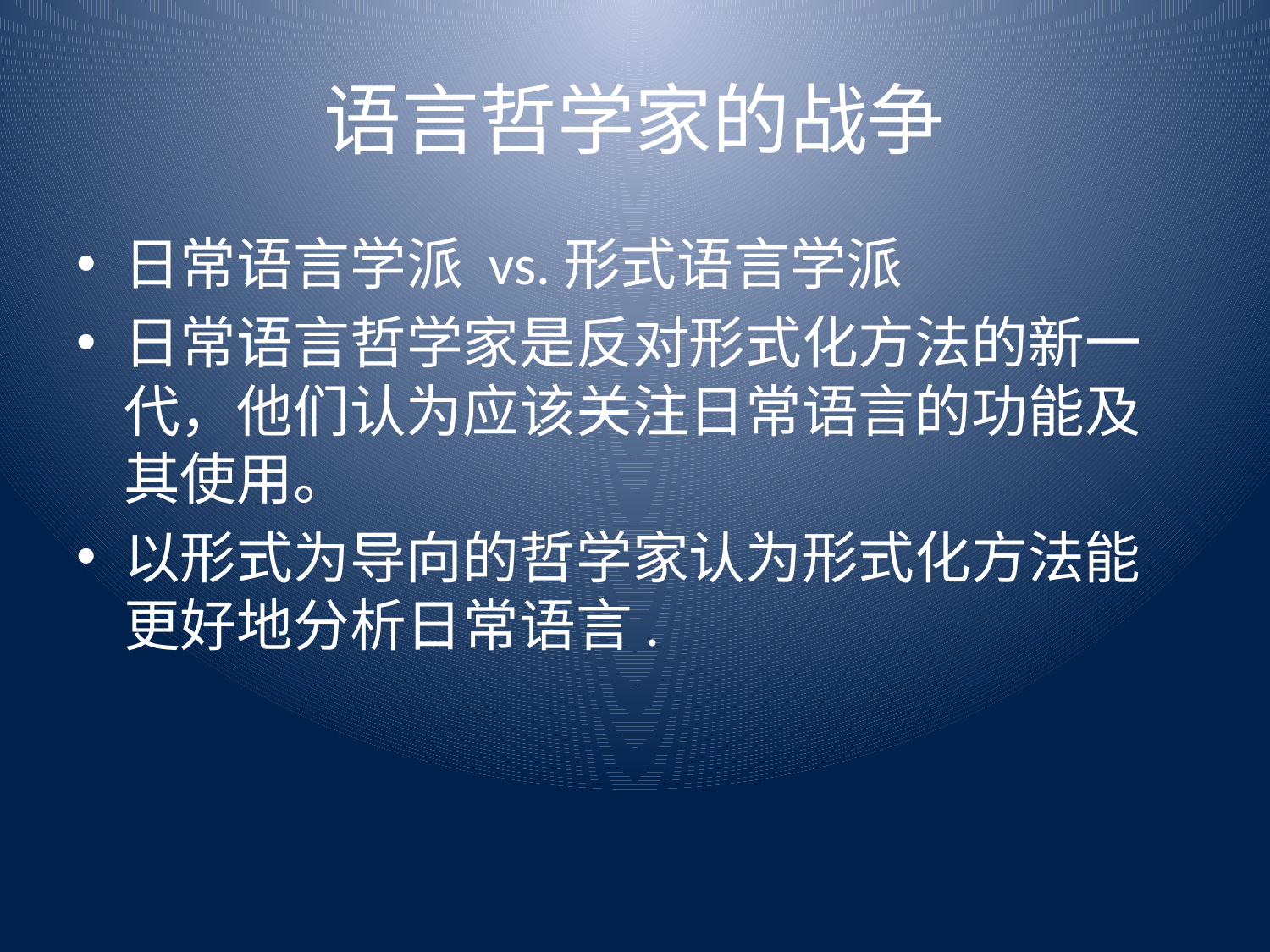

# 语言哲学家的战争
日常语言学派 vs.形式语言学派
日常语言哲学家是反对形式化方法的新一代，他们认为应该关注日常语言的功能及其使用。
以形式为导向的哲学家认为形式化方法能更好地分析日常语言.